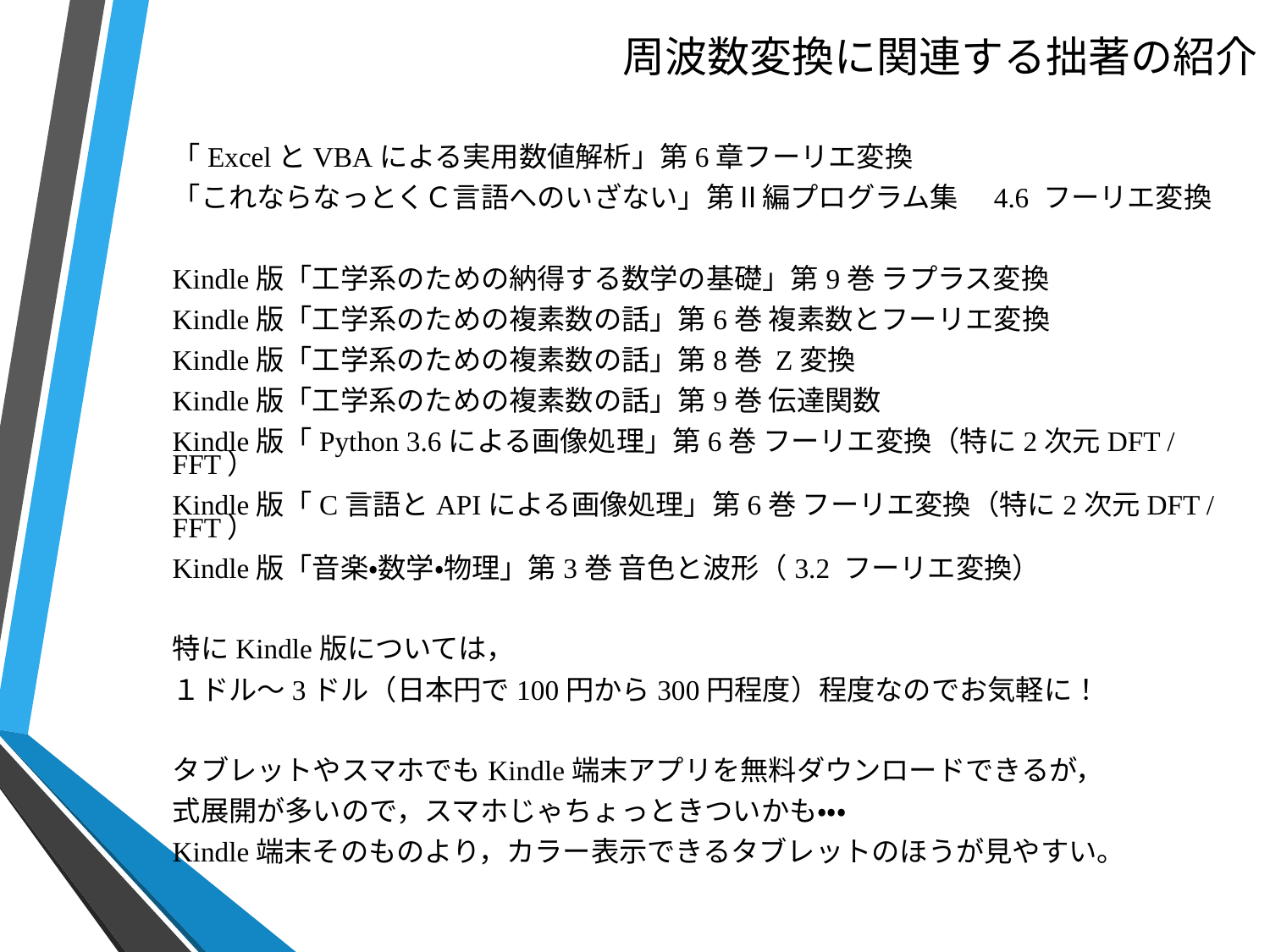

# 周波数変換に関連する拙著の紹介
「ExcelとVBAによる実用数値解析」第6章フーリエ変換
「これならなっとくＣ言語へのいざない」第Ⅱ編プログラム集　4.6 フーリエ変換

Kindle版「工学系のための納得する数学の基礎」第9巻 ラプラス変換
Kindle版「工学系のための複素数の話」第6巻 複素数とフーリエ変換
Kindle版「工学系のための複素数の話」第8巻 Z変換
Kindle版「工学系のための複素数の話」第9巻 伝達関数
Kindle版「Python 3.6による画像処理」第6巻 フーリエ変換（特に2次元DFT / FFT）
Kindle版「C言語とAPIによる画像処理」第6巻 フーリエ変換（特に2次元DFT / FFT）
Kindle版「音楽・数学・物理」第3巻 音色と波形（3.2 フーリエ変換）

特にKindle版については，
１ドル～3ドル（日本円で100円から300円程度）程度なのでお気軽に！

タブレットやスマホでもKindle端末アプリを無料ダウンロードできるが，
式展開が多いので，スマホじゃちょっときついかも・・・
Kindle端末そのものより，カラー表示できるタブレットのほうが見やすい。